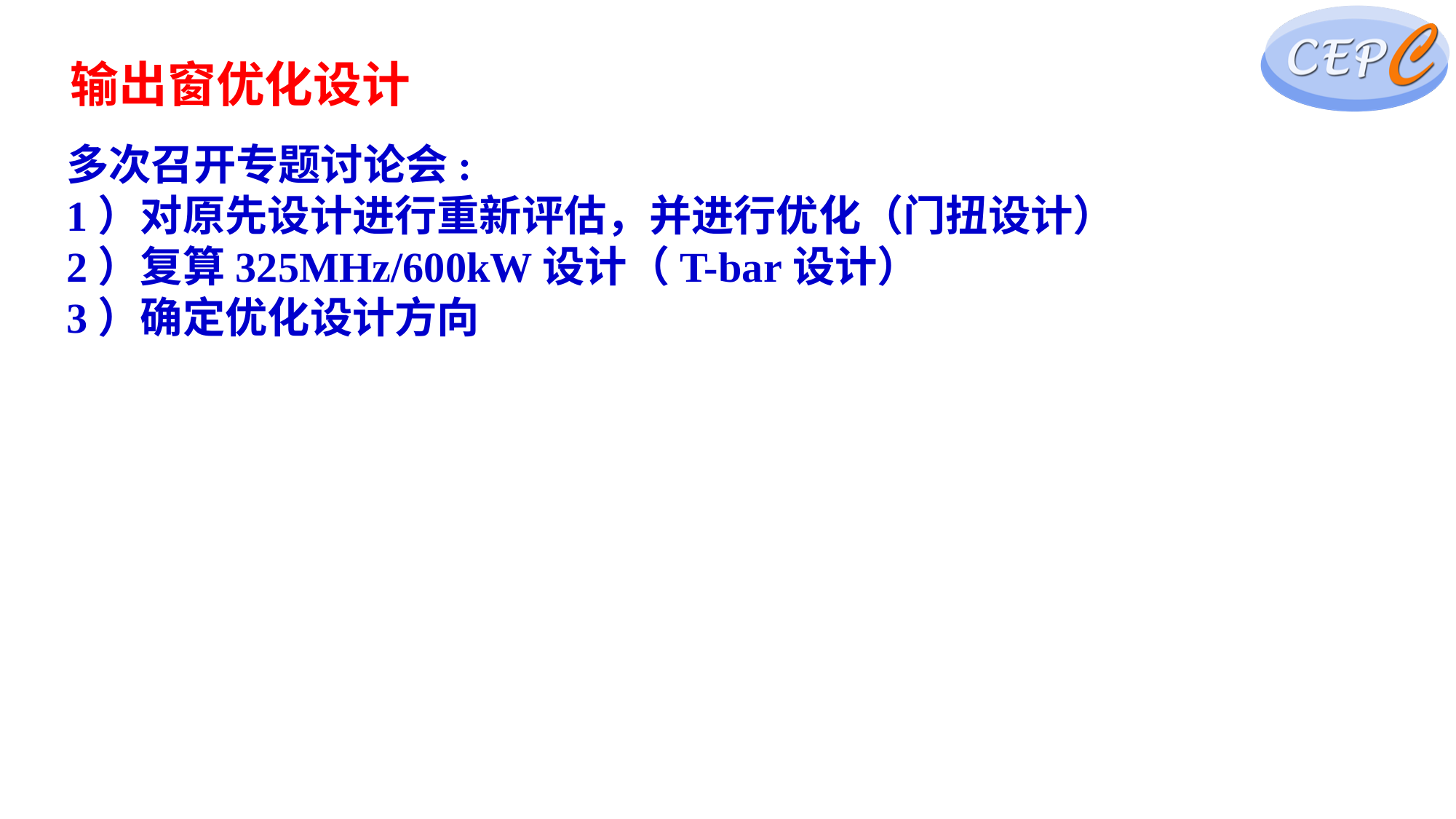

输出窗优化设计
多次召开专题讨论会:
1）对原先设计进行重新评估，并进行优化（门扭设计）
2）复算325MHz/600kW设计（T-bar设计）
3）确定优化设计方向